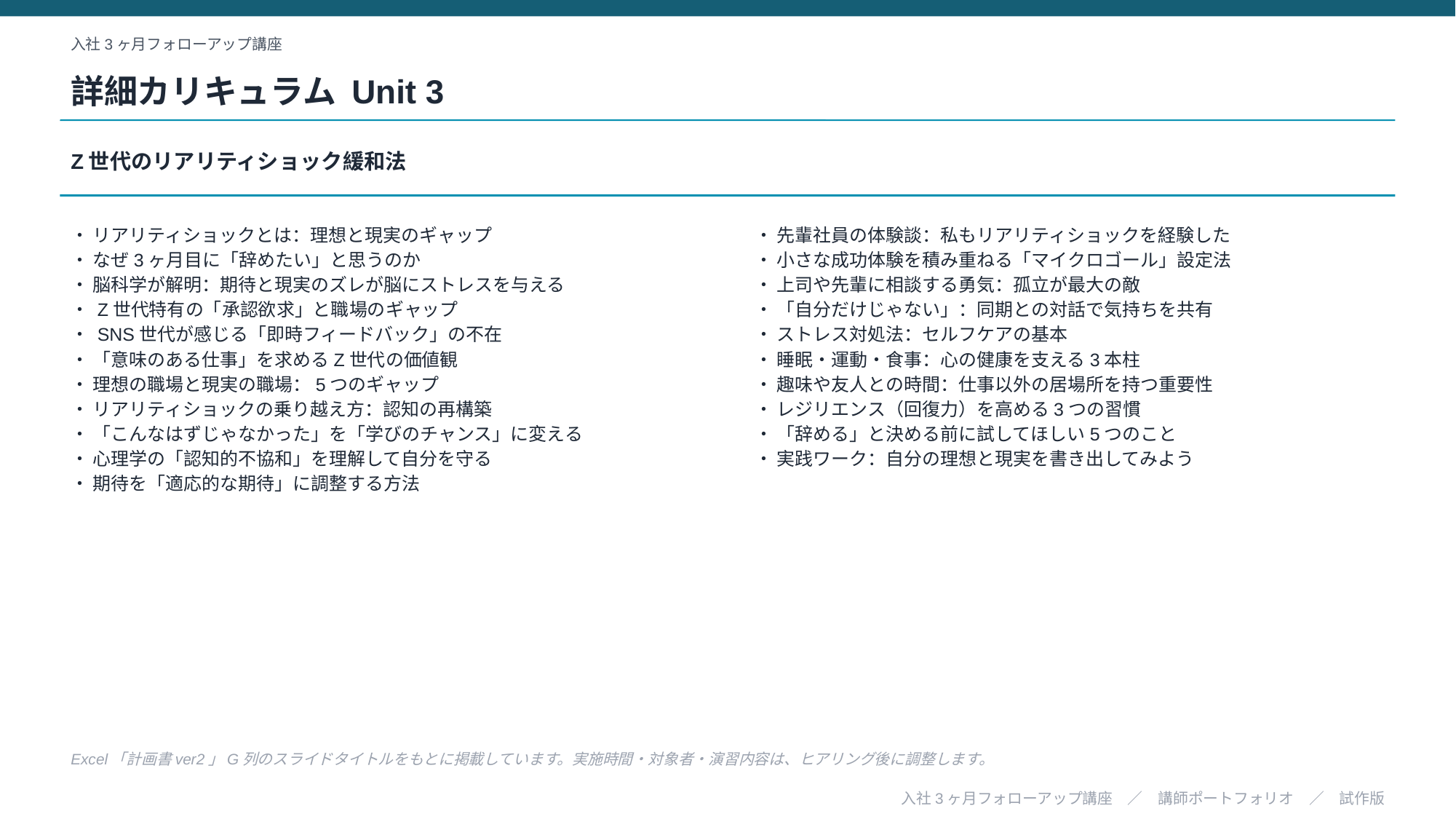

入社3ヶ月フォローアップ講座
詳細カリキュラム Unit 3

Z世代のリアリティショック緩和法

・ リアリティショックとは：理想と現実のギャップ
・ なぜ3ヶ月目に「辞めたい」と思うのか
・ 脳科学が解明：期待と現実のズレが脳にストレスを与える
・ Z世代特有の「承認欲求」と職場のギャップ
・ SNS世代が感じる「即時フィードバック」の不在
・ 「意味のある仕事」を求めるZ世代の価値観
・ 理想の職場と現実の職場：5つのギャップ
・ リアリティショックの乗り越え方：認知の再構築
・ 「こんなはずじゃなかった」を「学びのチャンス」に変える
・ 心理学の「認知的不協和」を理解して自分を守る
・ 期待を「適応的な期待」に調整する方法
・ 先輩社員の体験談：私もリアリティショックを経験した
・ 小さな成功体験を積み重ねる「マイクロゴール」設定法
・ 上司や先輩に相談する勇気：孤立が最大の敵
・ 「自分だけじゃない」：同期との対話で気持ちを共有
・ ストレス対処法：セルフケアの基本
・ 睡眠・運動・食事：心の健康を支える3本柱
・ 趣味や友人との時間：仕事以外の居場所を持つ重要性
・ レジリエンス（回復力）を高める3つの習慣
・ 「辞める」と決める前に試してほしい5つのこと
・ 実践ワーク：自分の理想と現実を書き出してみよう
Excel「計画書ver2」G列のスライドタイトルをもとに掲載しています。実施時間・対象者・演習内容は、ヒアリング後に調整します。
入社3ヶ月フォローアップ講座　／　講師ポートフォリオ　／　試作版